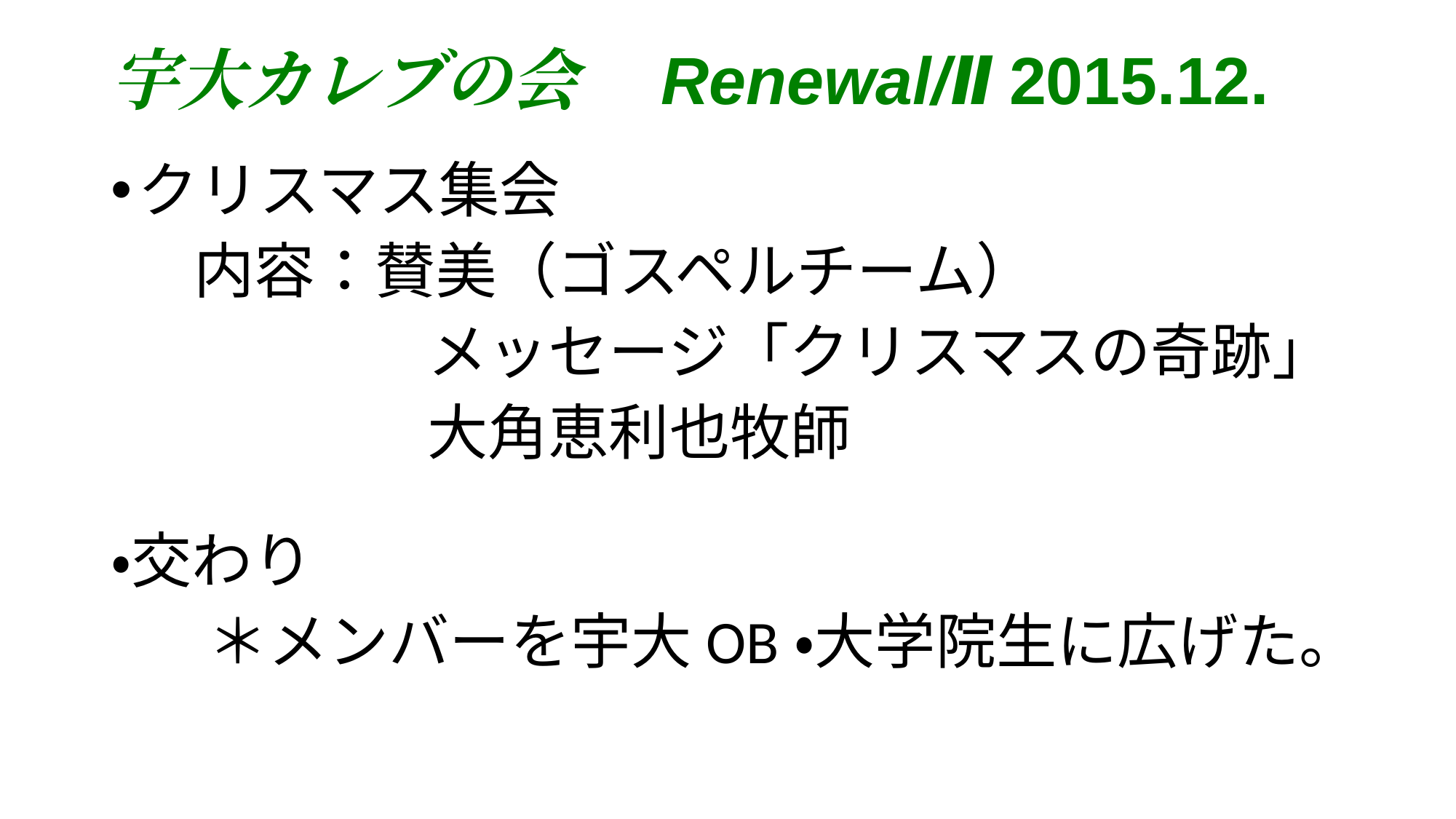

# 宇大カレブの会　Renewal/Ⅱ 2015.12.
クリスマス集会
     内容：賛美（ゴスペルチーム）
　　　　　 メッセージ「クリスマスの奇跡」
　　　　　 大角恵利也牧師

・交わり
      ＊メンバーを宇大OB・大学院生に広げた。